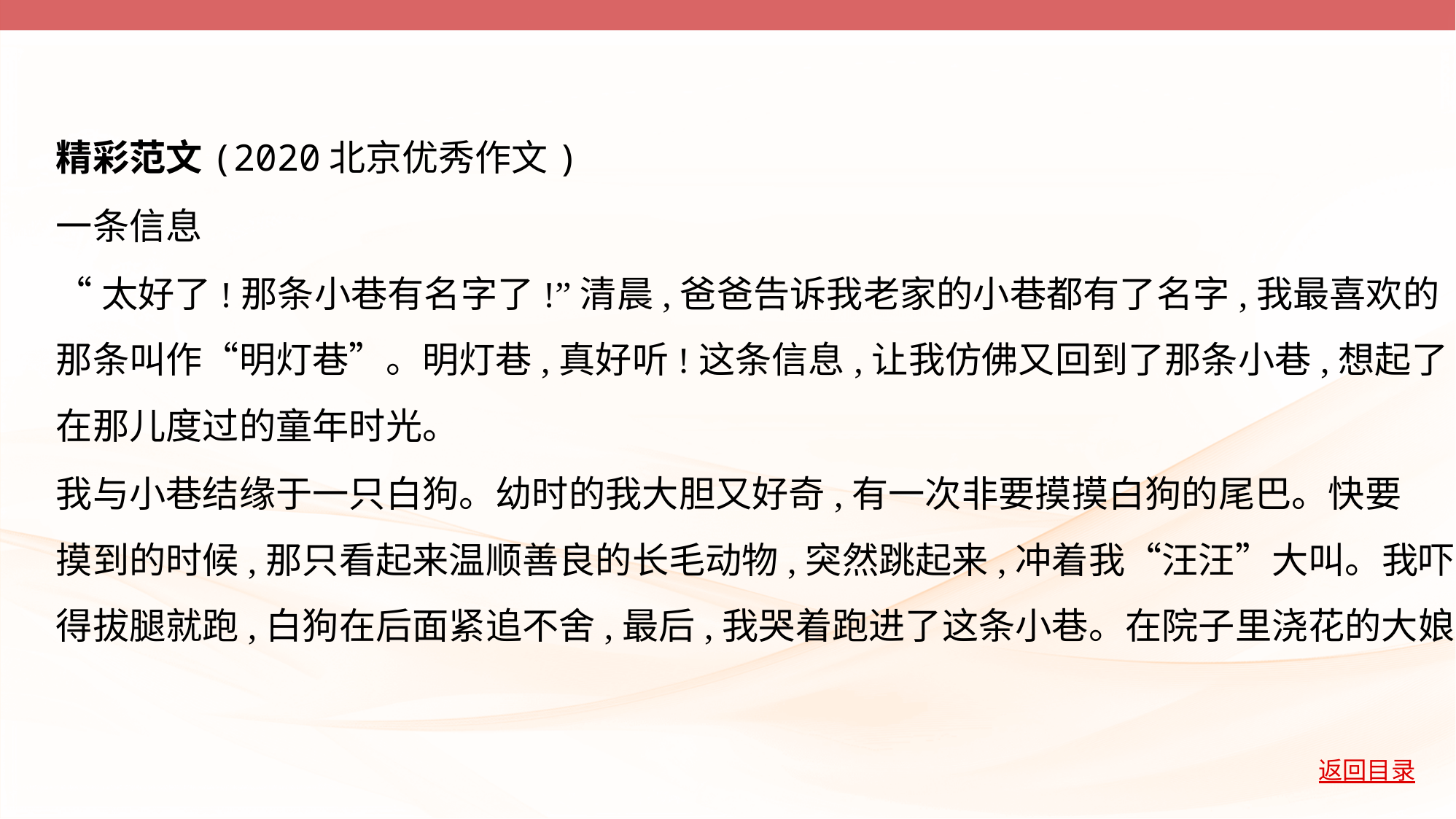

精彩范文(2020北京优秀作文)
一条信息
“太好了!那条小巷有名字了!”清晨,爸爸告诉我老家的小巷都有了名字,我最喜欢的
那条叫作“明灯巷”。明灯巷,真好听!这条信息,让我仿佛又回到了那条小巷,想起了
在那儿度过的童年时光。
我与小巷结缘于一只白狗。幼时的我大胆又好奇,有一次非要摸摸白狗的尾巴。快要
摸到的时候,那只看起来温顺善良的长毛动物,突然跳起来,冲着我“汪汪”大叫。我吓
得拔腿就跑,白狗在后面紧追不舍,最后,我哭着跑进了这条小巷。在院子里浇花的大娘